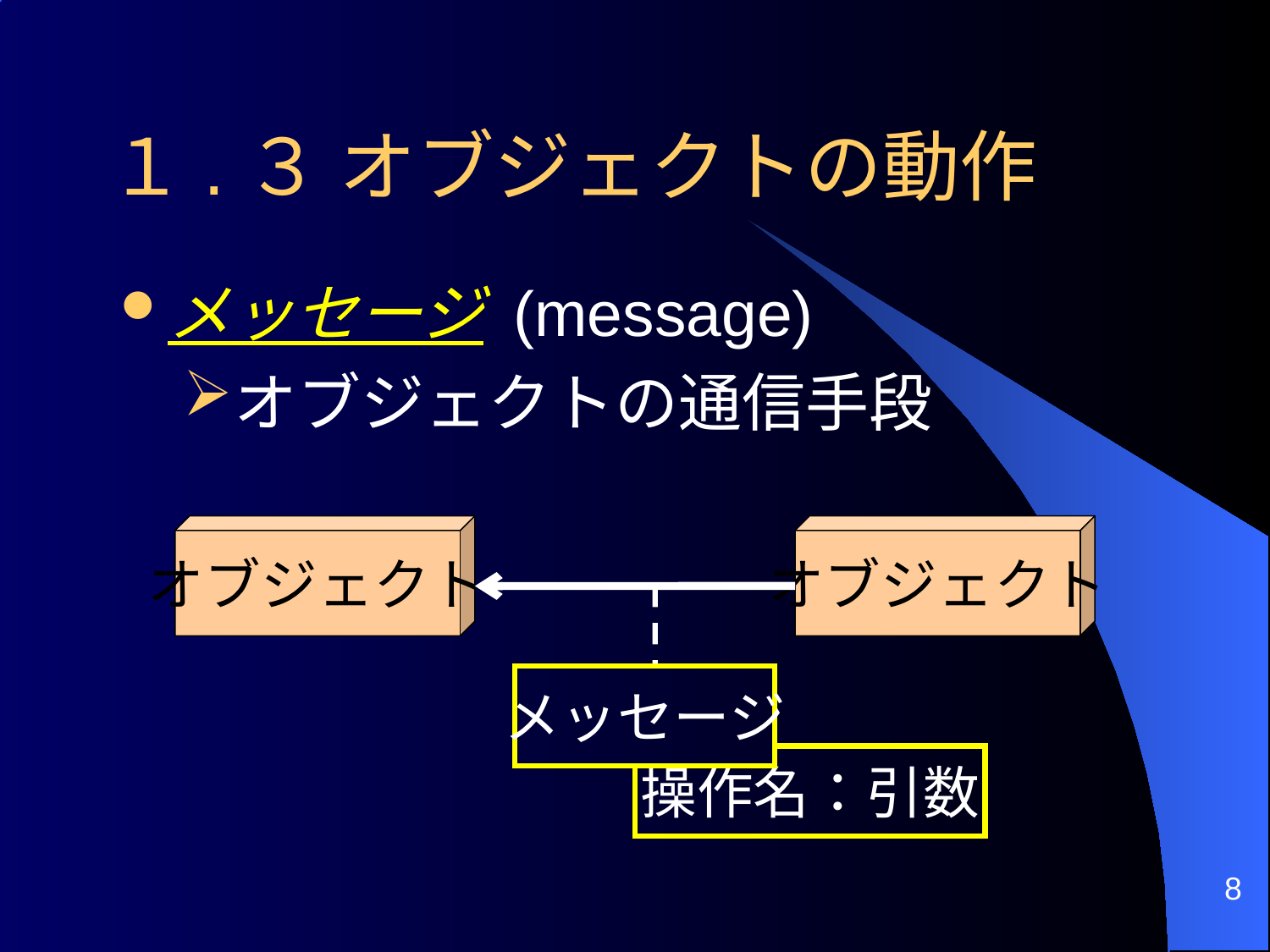

# １.３ オブジェクトの動作
メッセージ (message)
オブジェクトの通信手段
オブジェクト
オブジェクト

メッセージ
操作名：引数
8